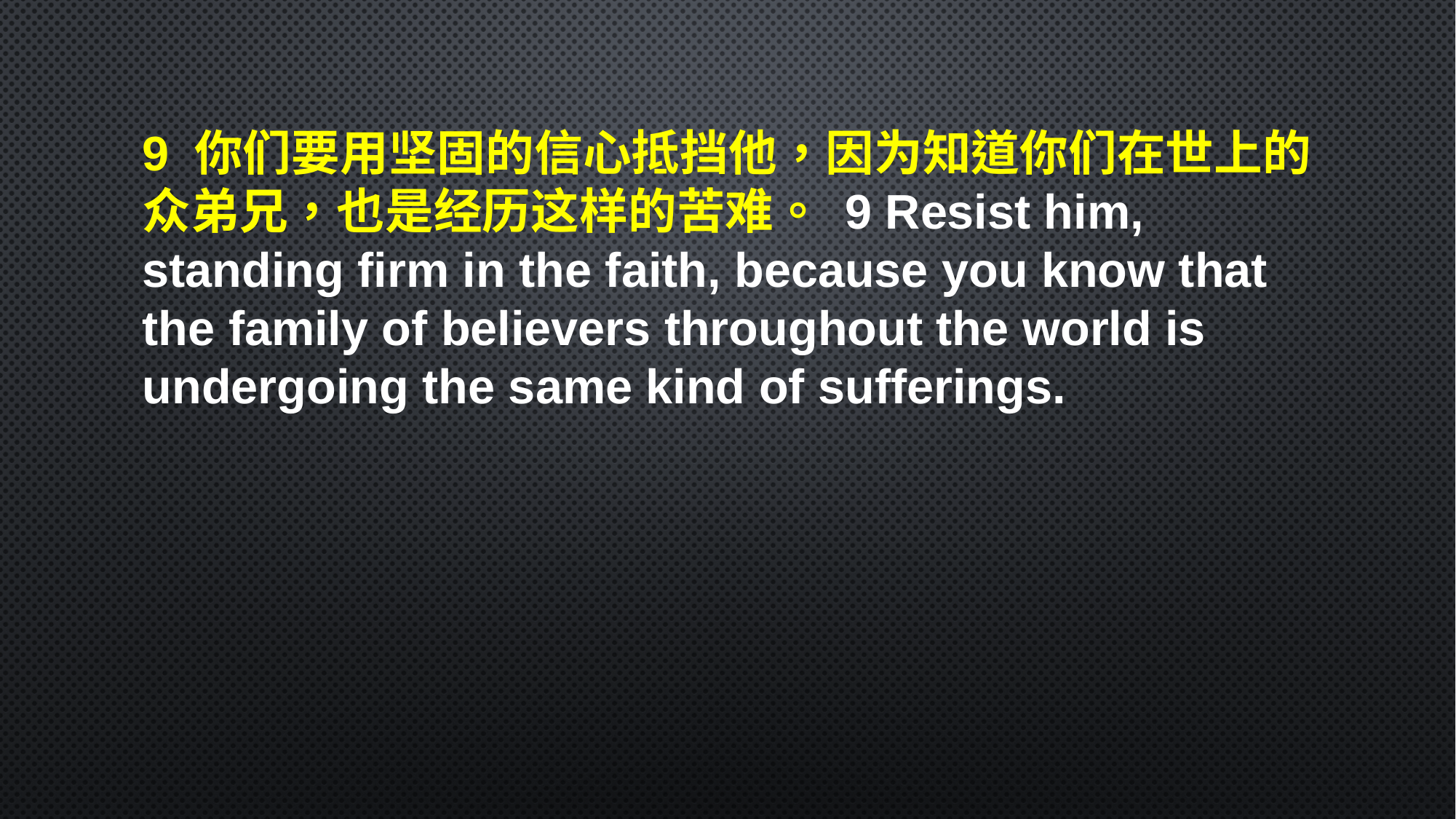

9 你们要用坚固的信心抵挡他，因为知道你们在世上的众弟兄，也是经历这样的苦难。 9 Resist him, standing firm in the faith, because you know that the family of believers throughout the world is undergoing the same kind of sufferings.